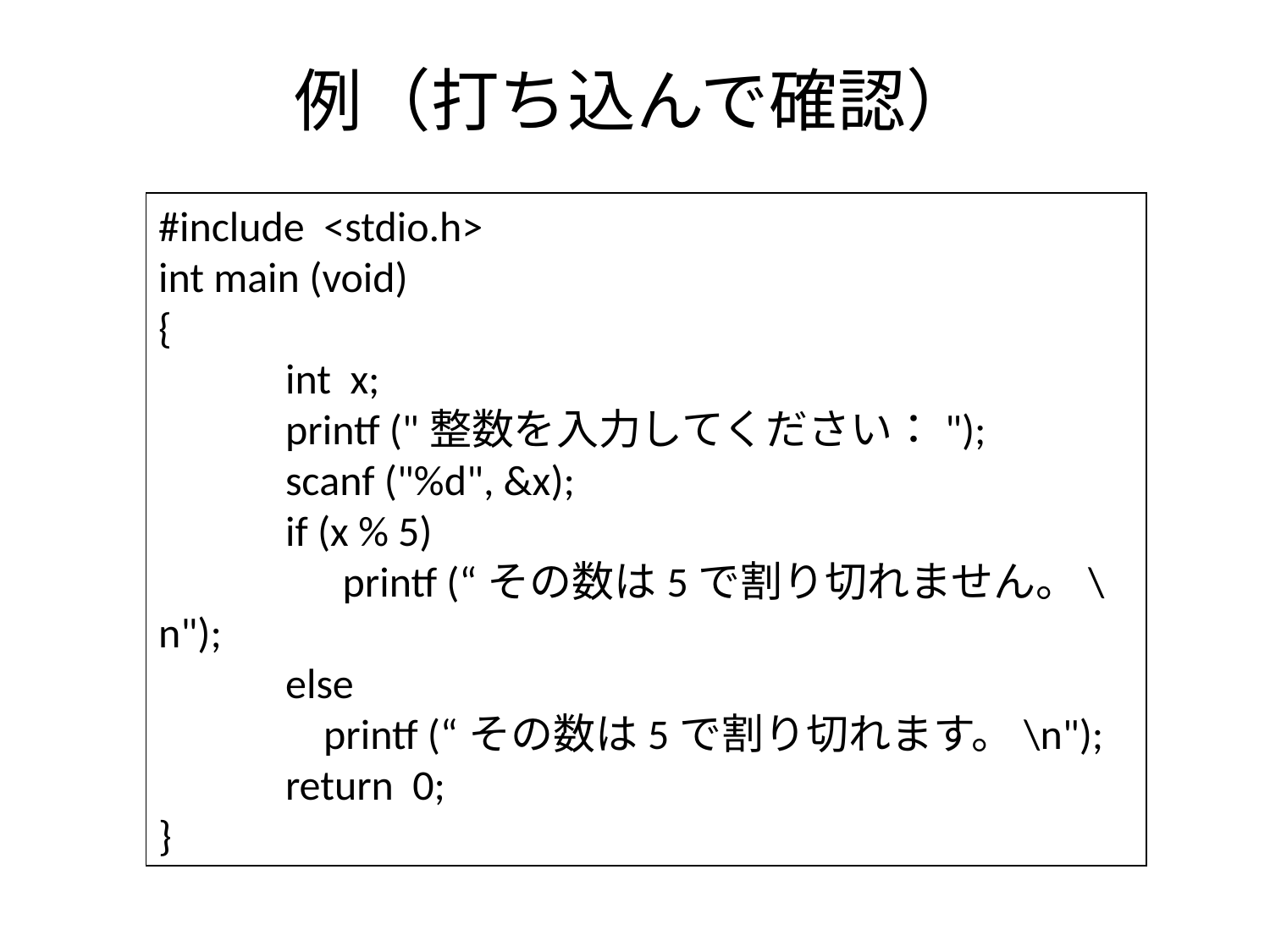

# 例（打ち込んで確認）
#include  <stdio.h>
int main (void)
{
	int  x;
	printf ("整数を入力してください：");
	scanf ("%d", &x);
	if (x % 5)
	      printf (“その数は5で割り切れません。\n");
	else
	    printf (“その数は5で割り切れます。\n");
	return  0;
}